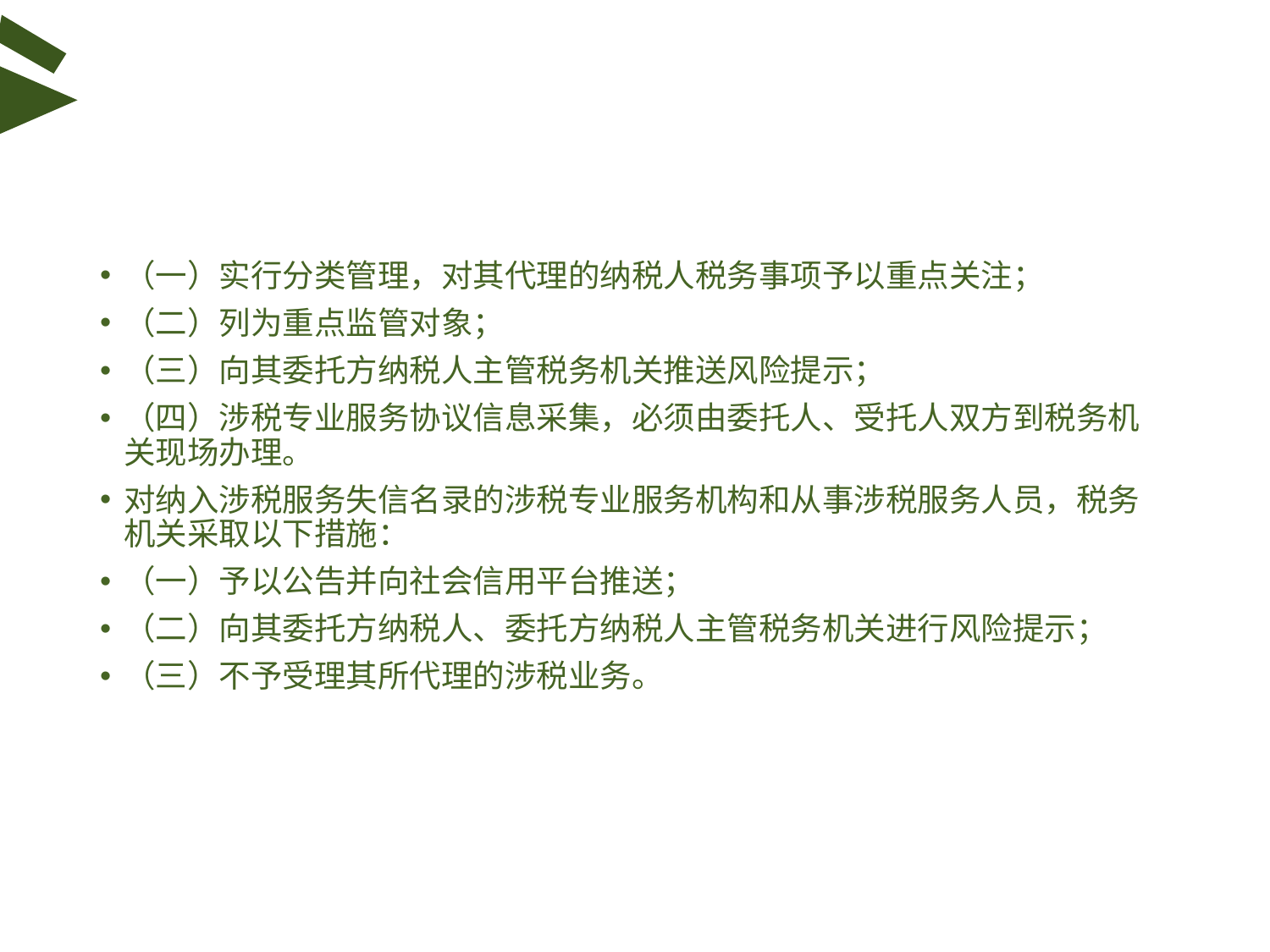

#
（一）实行分类管理，对其代理的纳税人税务事项予以重点关注；
（二）列为重点监管对象；
（三）向其委托方纳税人主管税务机关推送风险提示；
（四）涉税专业服务协议信息采集，必须由委托人、受托人双方到税务机关现场办理。
对纳入涉税服务失信名录的涉税专业服务机构和从事涉税服务人员，税务机关采取以下措施：
（一）予以公告并向社会信用平台推送；
（二）向其委托方纳税人、委托方纳税人主管税务机关进行风险提示；
（三）不予受理其所代理的涉税业务。